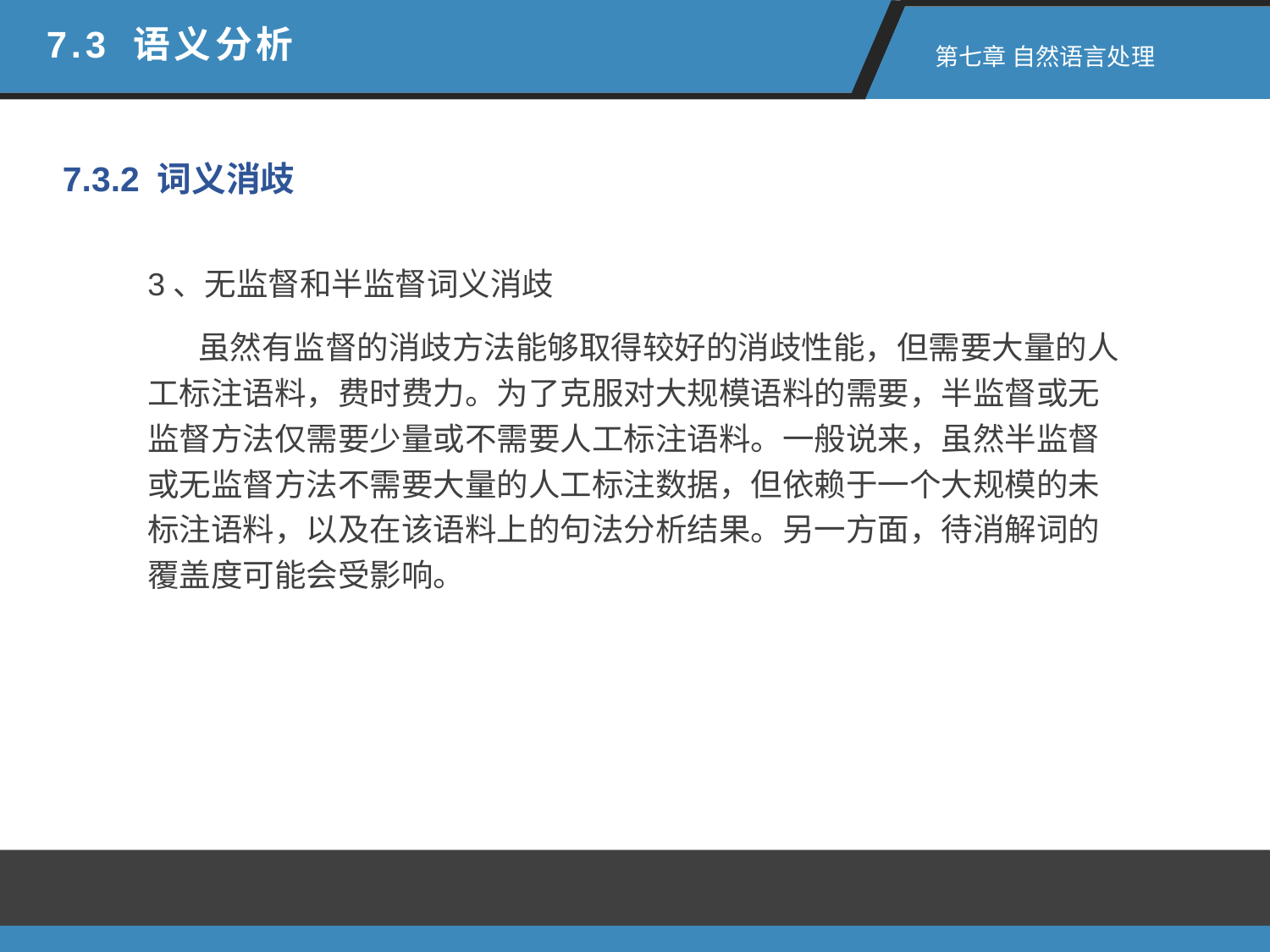

7.3 语义分析
  第七章 自然语言处理
7.3.2 词义消歧

3、无监督和半监督词义消歧
      虽然有监督的消歧方法能够取得较好的消歧性能，但需要大量的人工标注语料，费时费力。为了克服对大规模语料的需要，半监督或无监督方法仅需要少量或不需要人工标注语料。一般说来，虽然半监督或无监督方法不需要大量的人工标注数据，但依赖于一个大规模的未标注语料，以及在该语料上的句法分析结果。另一方面，待消解词的覆盖度可能会受影响。